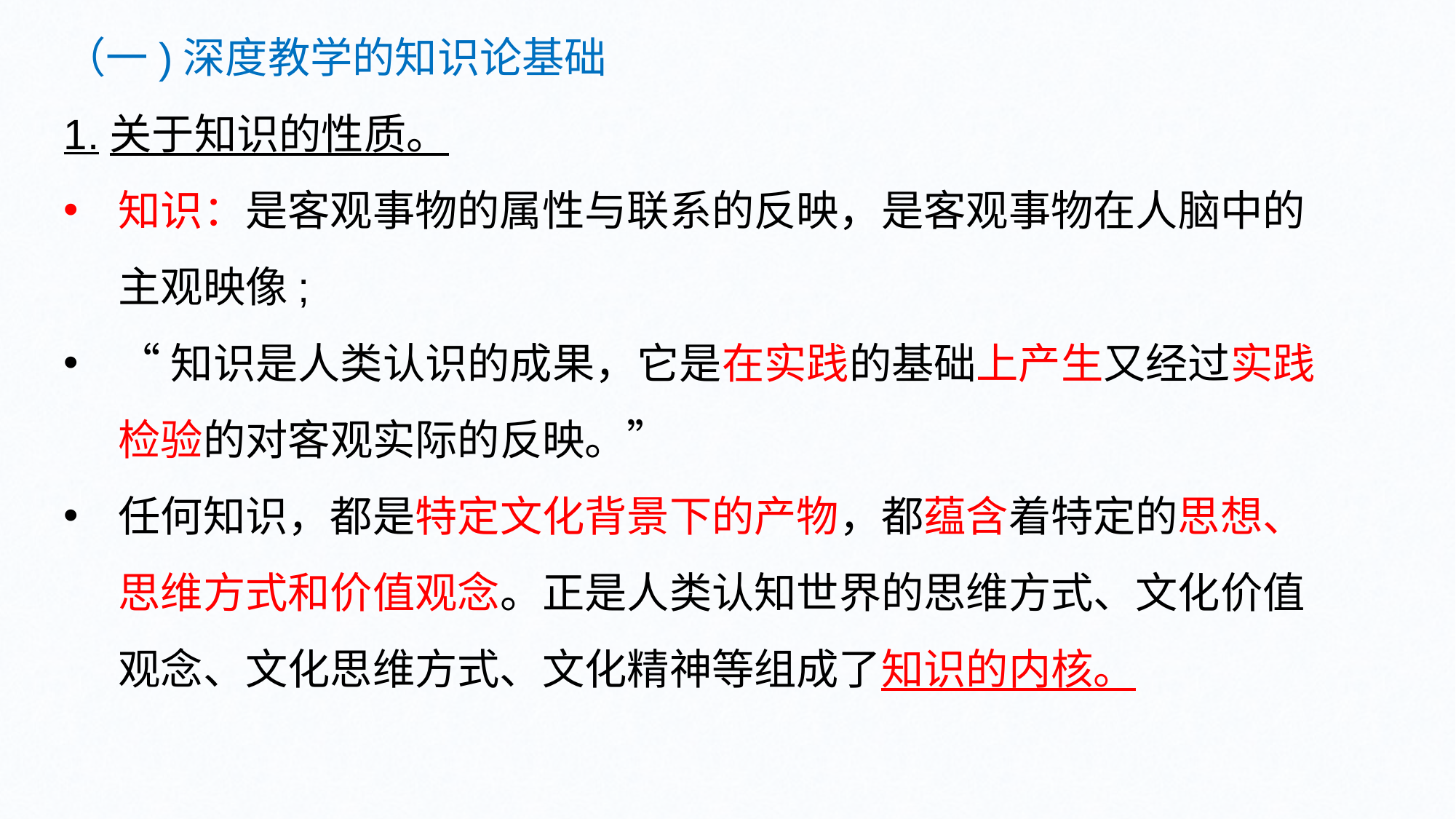

（一)深度教学的知识论基础
1.关于知识的性质。
知识：是客观事物的属性与联系的反映，是客观事物在人脑中的主观映像;
“知识是人类认识的成果，它是在实践的基础上产生又经过实践检验的对客观实际的反映。”
任何知识，都是特定文化背景下的产物，都蕴含着特定的思想、思维方式和价值观念。正是人类认知世界的思维方式、文化价值观念、文化思维方式、文化精神等组成了知识的内核。